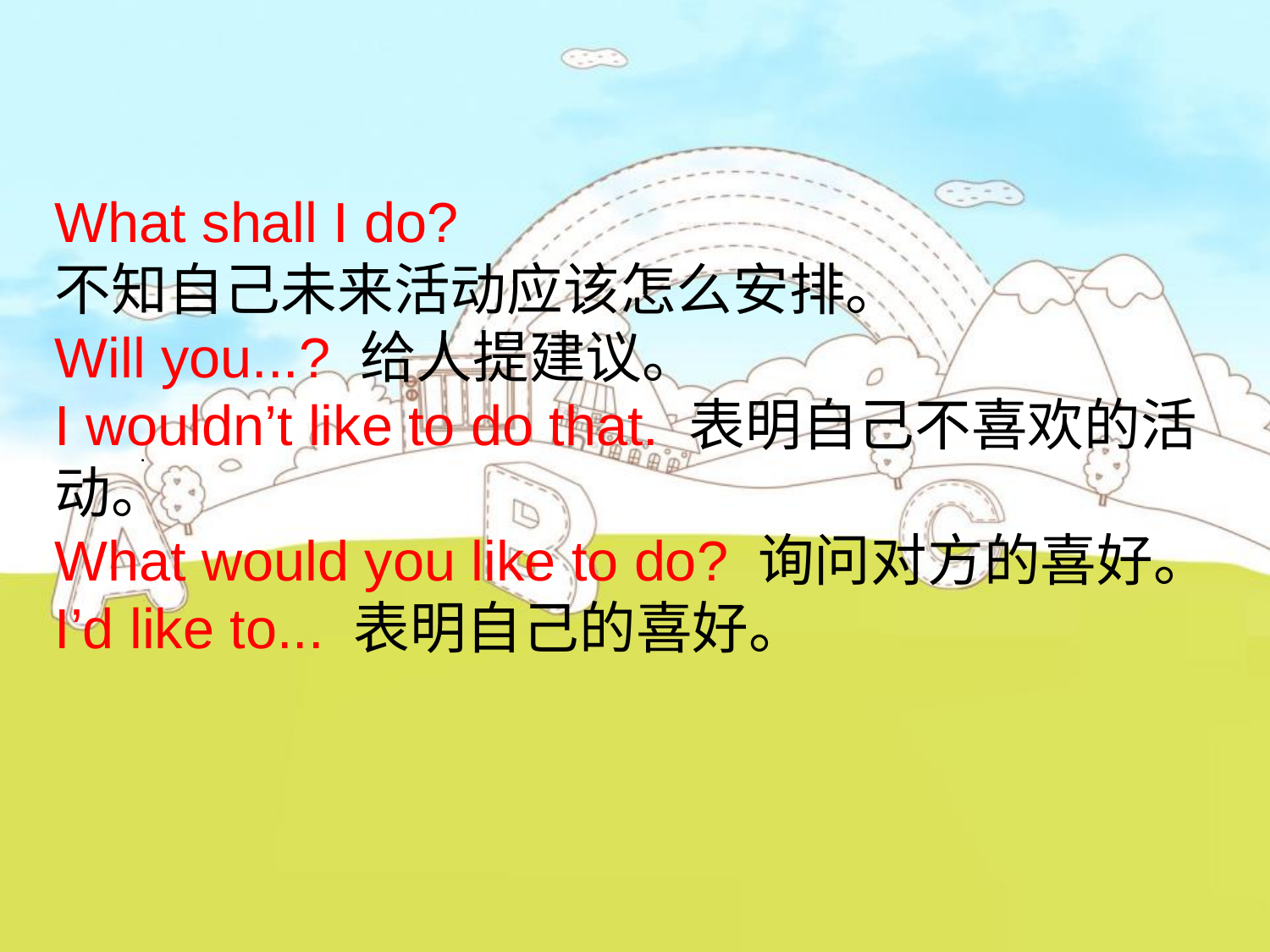

What shall I do?
不知自己未来活动应该怎么安排。
Will you...? 给人提建议。
I wouldn’t like to do that. 表明自己不喜欢的活动。
What would you like to do? 询问对方的喜好。
I’d like to... 表明自己的喜好。
	.